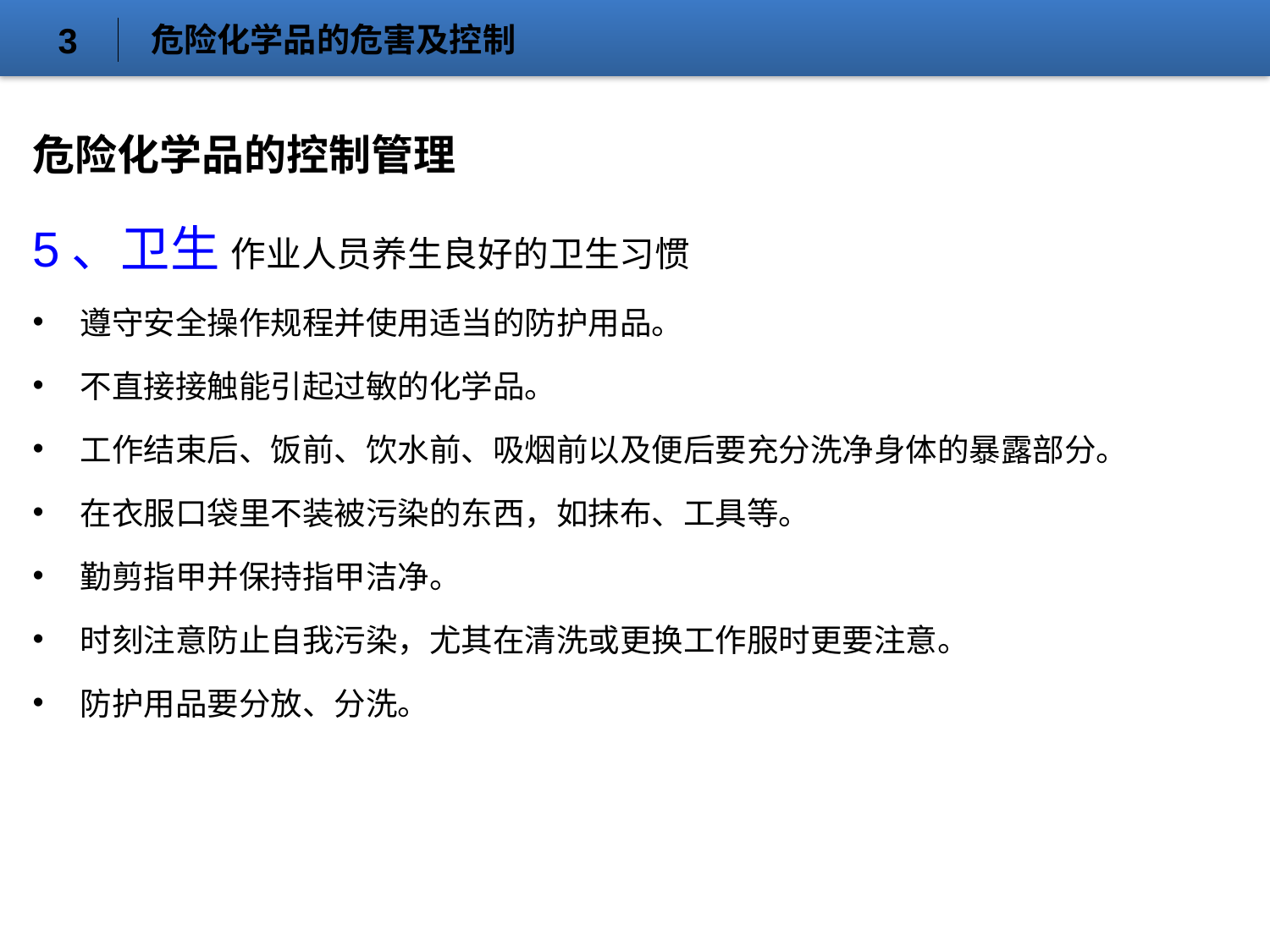

危险化学品的危害及控制
3
危险化学品的控制管理
5、卫生 作业人员养生良好的卫生习惯
遵守安全操作规程并使用适当的防护用品。
不直接接触能引起过敏的化学品。
工作结束后、饭前、饮水前、吸烟前以及便后要充分洗净身体的暴露部分。
在衣服口袋里不装被污染的东西，如抹布、工具等。
勤剪指甲并保持指甲洁净。
时刻注意防止自我污染，尤其在清洗或更换工作服时更要注意。
防护用品要分放、分洗。